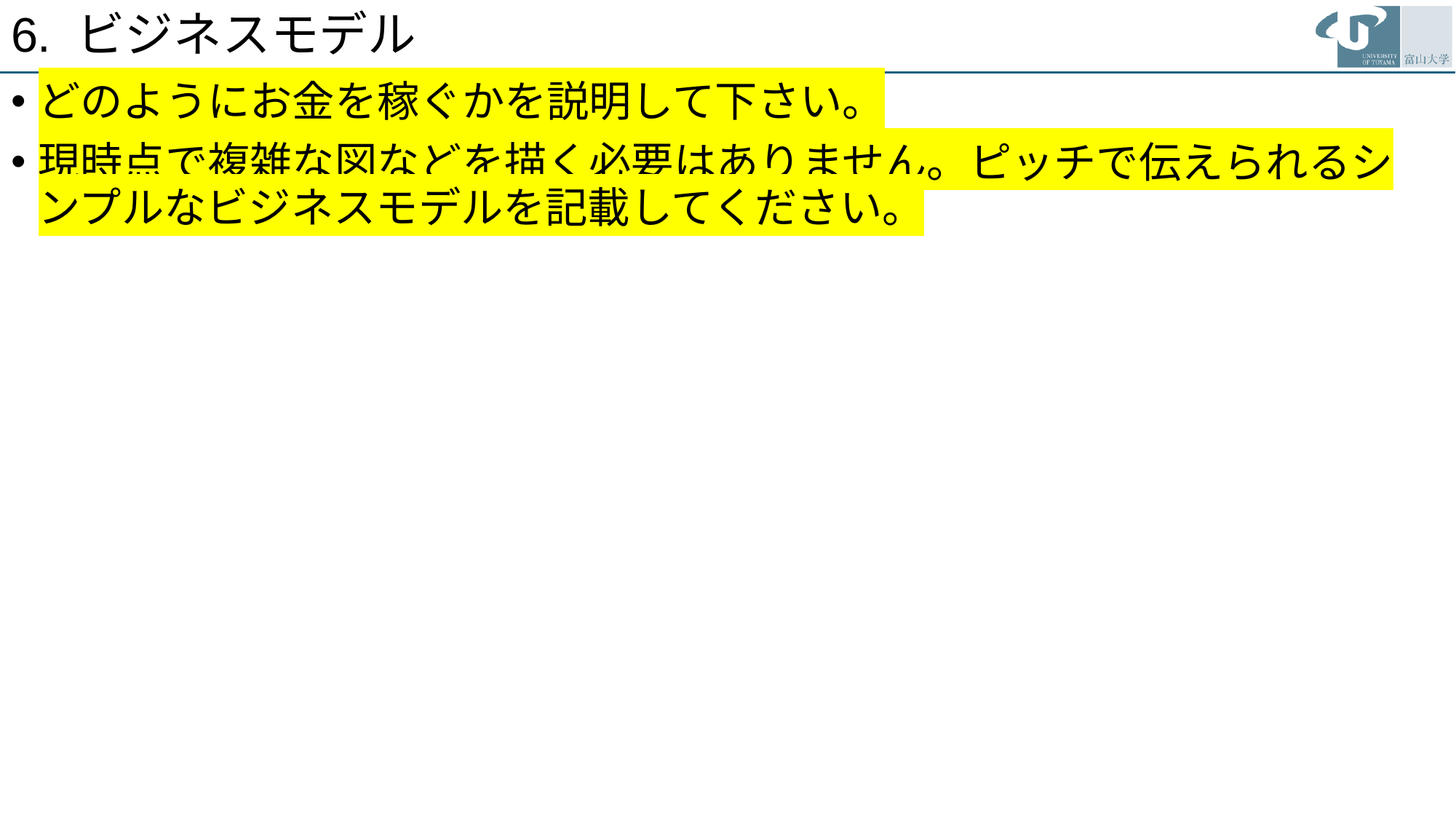

# 6. ビジネスモデル
どのようにお金を稼ぐかを説明して下さい。
現時点で複雑な図などを描く必要はありません。ピッチで伝えられるシンプルなビジネスモデルを記載してください。